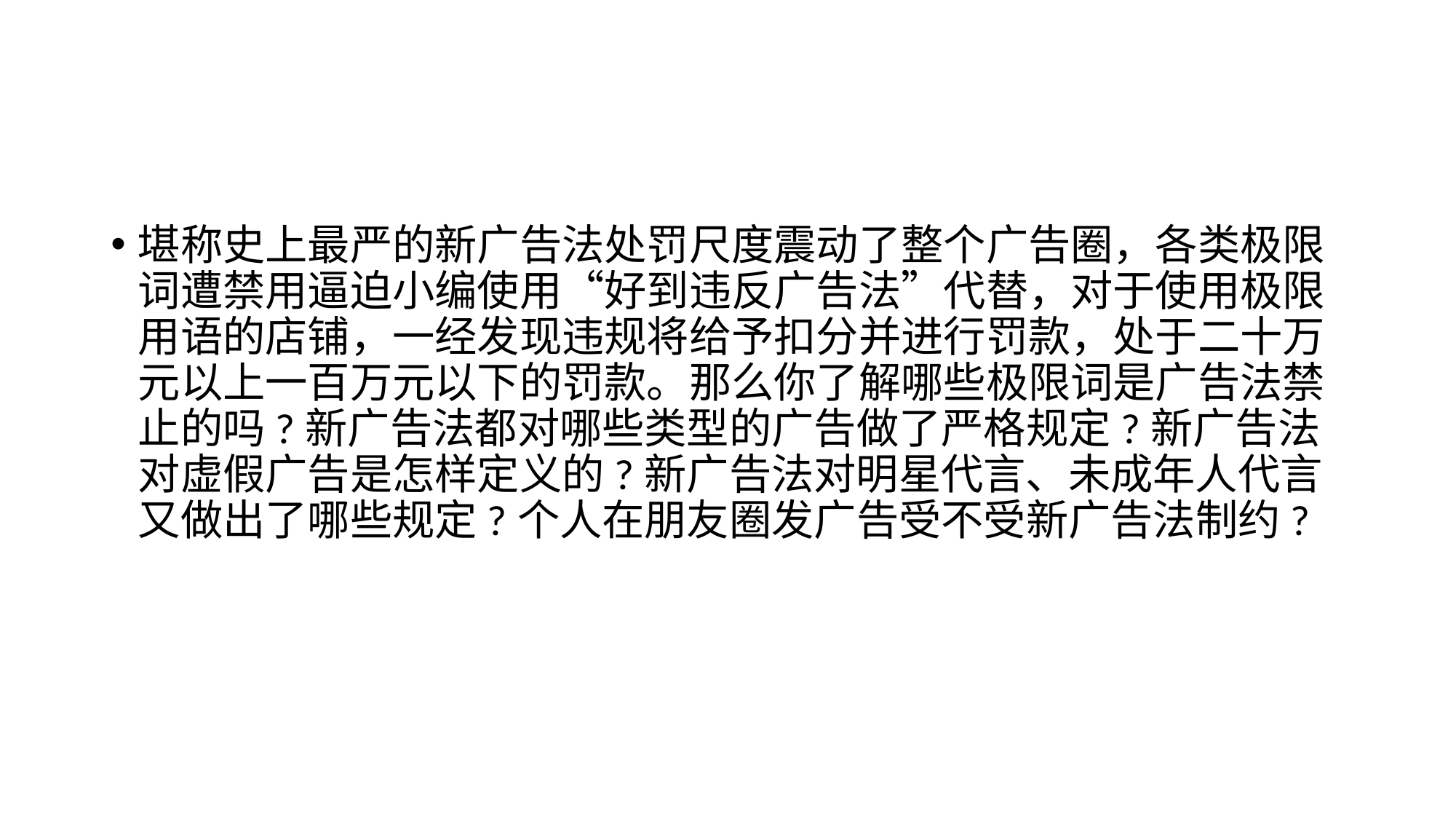

#
堪称史上最严的新广告法处罚尺度震动了整个广告圈，各类极限词遭禁用逼迫小编使用“好到违反广告法”代替，对于使用极限用语的店铺，一经发现违规将给予扣分并进行罚款，处于二十万元以上一百万元以下的罚款。那么你了解哪些极限词是广告法禁止的吗?新广告法都对哪些类型的广告做了严格规定?新广告法对虚假广告是怎样定义的?新广告法对明星代言、未成年人代言又做出了哪些规定?个人在朋友圈发广告受不受新广告法制约?